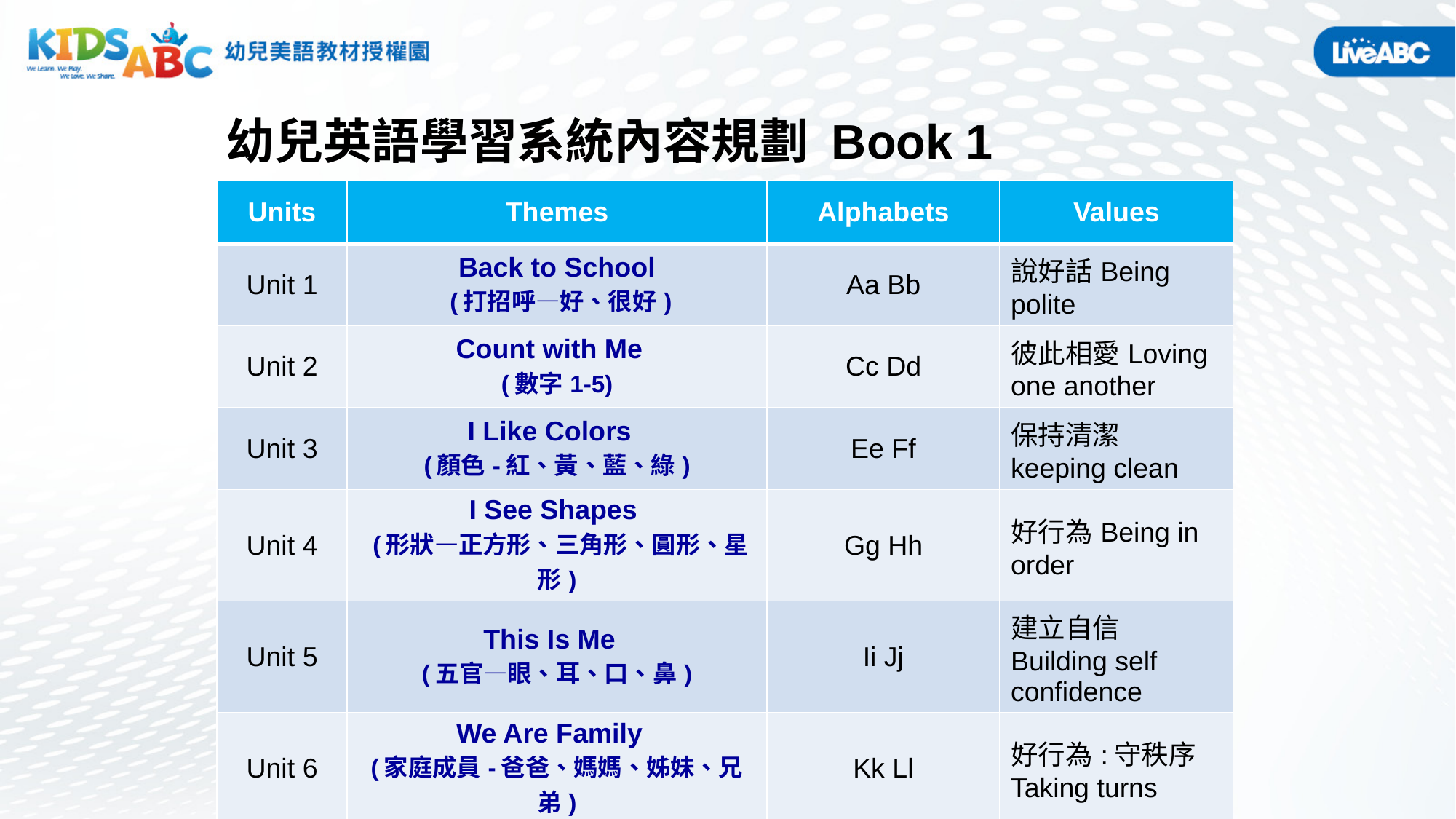

# 幼兒英語學習系統內容規劃 Book 1
| Units | Themes | Alphabets | Values |
| --- | --- | --- | --- |
| Unit 1 | Back to School (打招呼—好、很好) | Aa Bb | 說好話Being polite |
| Unit 2 | Count with Me (數字1-5) | Cc Dd | 彼此相愛Loving one another |
| Unit 3 | I Like Colors (顏色-紅、黃、藍、綠) | Ee Ff | 保持清潔keeping clean |
| Unit 4 | I See Shapes (形狀—正方形、三角形、圓形、星形) | Gg Hh | 好行為Being in order |
| Unit 5 | This Is Me (五官—眼、耳、口、鼻) | Ii Jj | 建立自信Building self confidence |
| Unit 6 | We Are Family (家庭成員-爸爸、媽媽、姊妹、兄弟) | Kk Ll | 好行為:守秩序Taking turns |